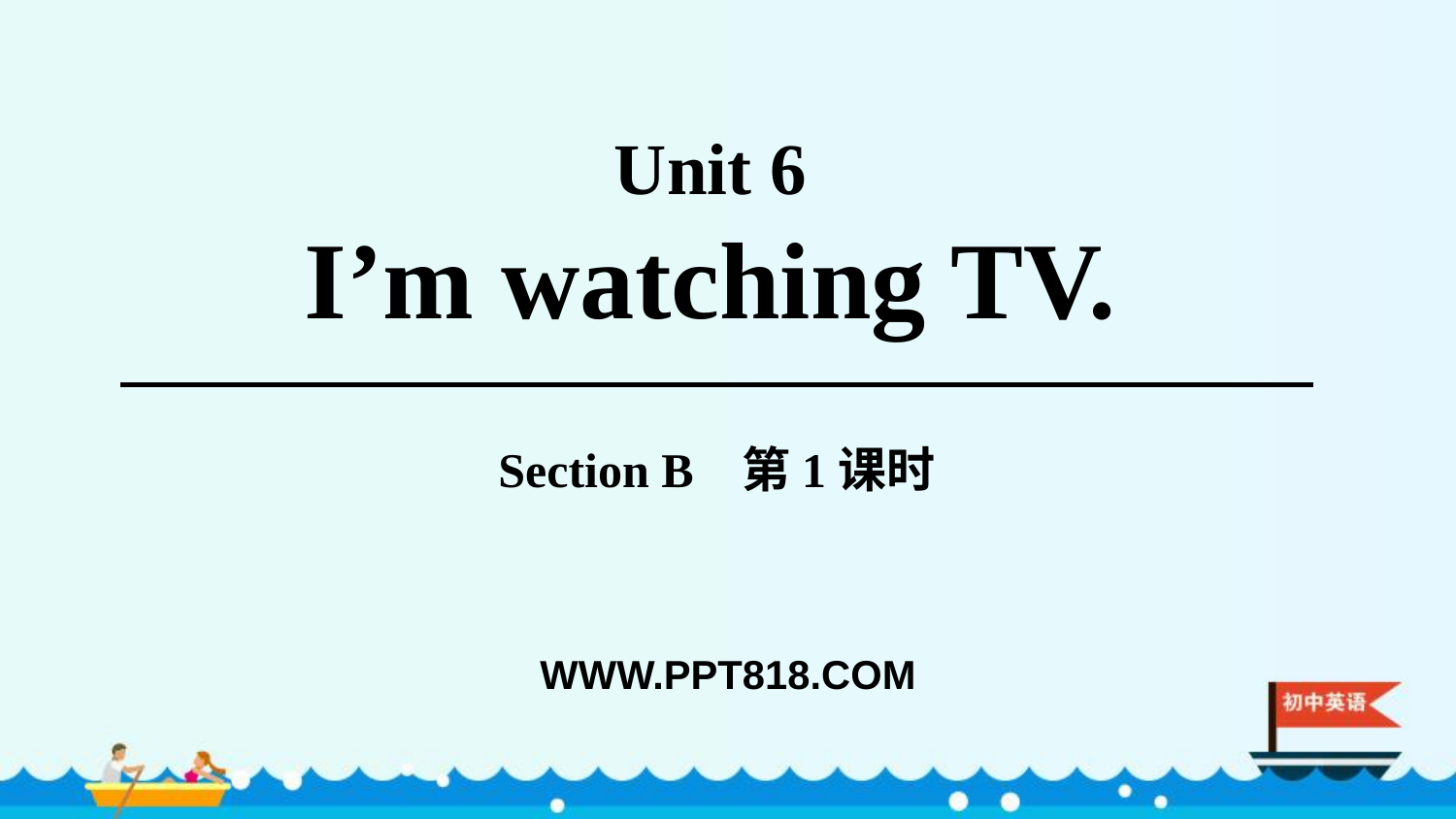

Unit 6
I’m watching TV.
Section B   第1课时
WWW.PPT818.COM